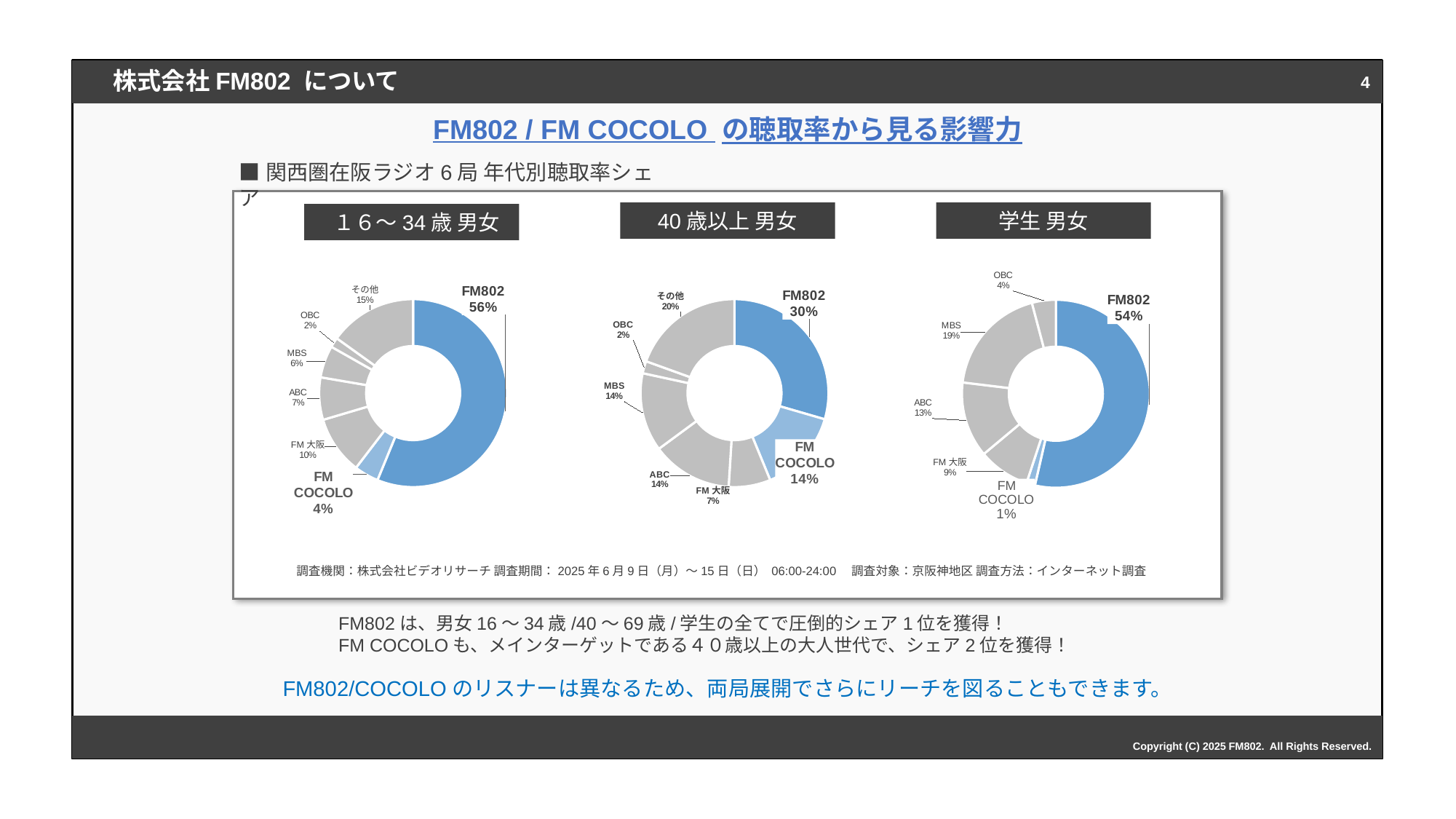

4
# 株式会社FM802 について
FM802 / FM COCOLO の聴取率から見る影響力
■関西圏在阪ラジオ6局 年代別聴取率シェア

学生 男女
40歳以上 男女
 １６～34歳 男女

### Chart

| Category | シェア率 |
|---|---|
| FM802 | 56.2 |
| FM COCOLO | 4.2 |
| FM大阪 | 10.0 |
| ABC | 7.3 |
| MBS | 5.5 |
| OBC | 1.7 |
| その他 | 15.099999999999994 |

### Chart

| Category | シェア率 |
|---|---|
| FM802 | 29.5 |
| FM COCOLO | 14.3 |
| FM大阪 | 7.2 |
| ABC | 13.9 |
| MBS | 13.5 |
| OBC | 2.1 |
| その他 | 19.5 |

### Chart

| Category | シェア率 |
|---|---|
| FM802 | 55.159854014598544 |
| FM COCOLO | 1.5116788321167882 |
| FM大阪 | 9.112408759124088 |
| ABC | 13.378832116788322 |
| MBS | 19.51897810218978 |
| OBC | 4.23065693430657 |
調査機関：株式会社ビデオリサーチ 調査期間：2025年6月9日（月）～15日（日） 06:00-24:00　調査対象：京阪神地区 調査方法：インターネット調査
FM802は、男女16～34歳/40～69歳/学生の全てで圧倒的シェア1位を獲得！
FM COCOLOも、メインターゲットである４０歳以上の大人世代で、シェア2位を獲得！
FM802/COCOLOのリスナーは異なるため、両局展開でさらにリーチを図ることもできます。